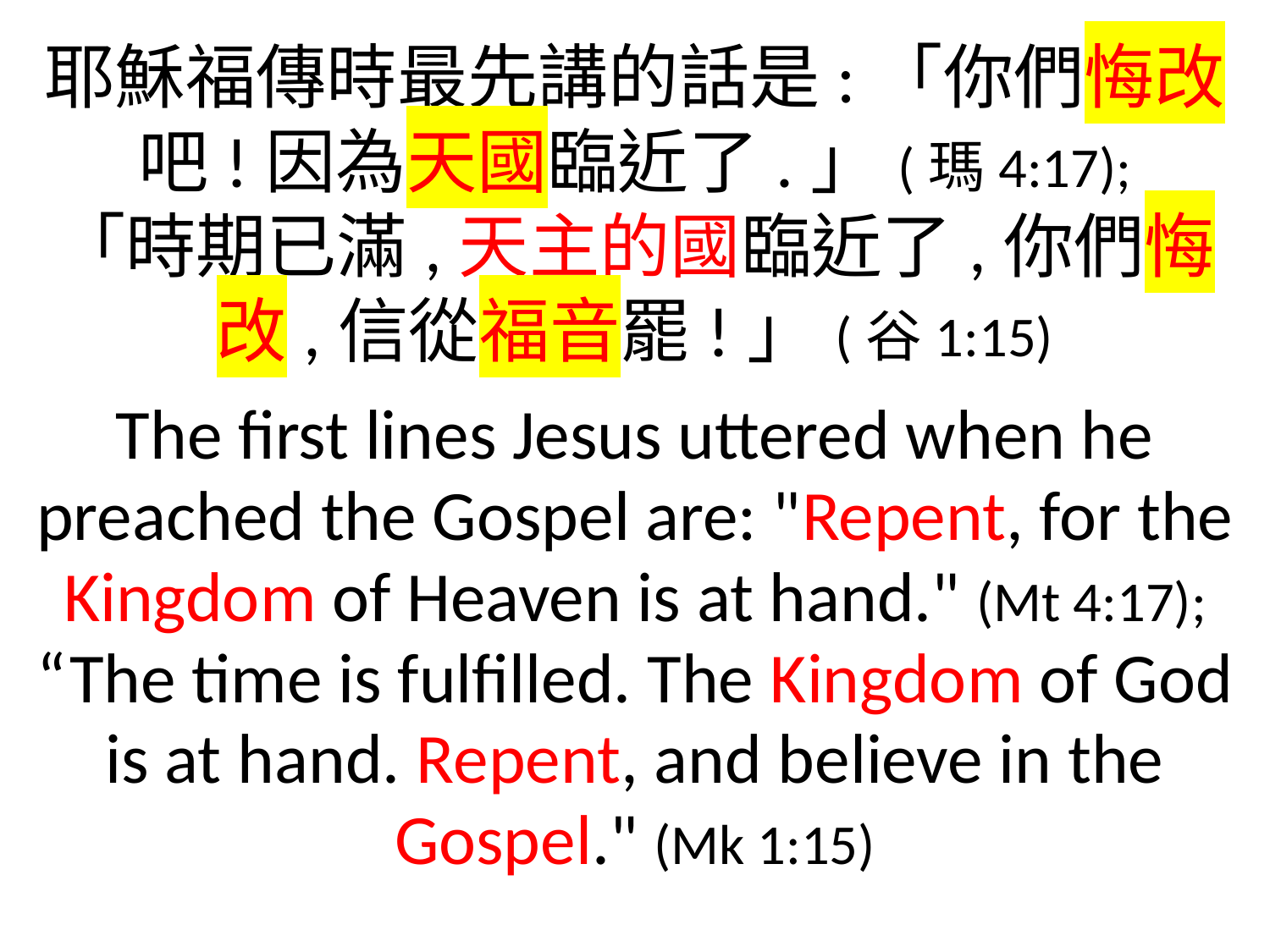

耶穌福傳時最先講的話是:「你們悔改吧!因為天國臨近了.」(瑪4:17);
「時期已滿,天主的國臨近了,你們悔改,信從福音罷!」(谷1:15)
The first lines Jesus uttered when he preached the Gospel are: "Repent, for the Kingdom of Heaven is at hand." (Mt 4:17); “The time is fulfilled. The Kingdom of God is at hand. Repent, and believe in the Gospel." (Mk 1:15)